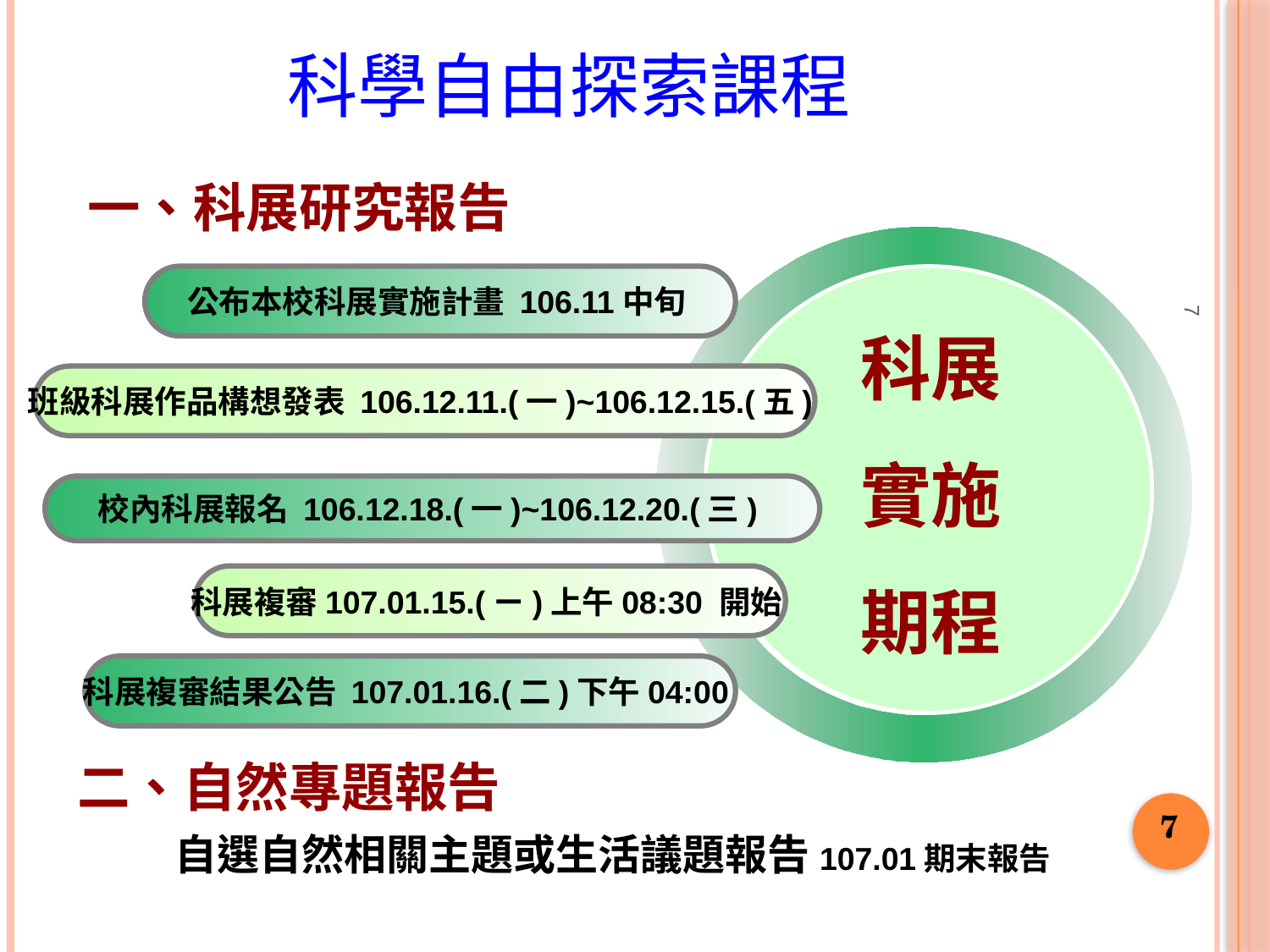

科學自由探索課程
一、科展研究報告

公布本校科展實施計畫 106.11中旬

科展
實施
期程
班級科展作品構想發表 106.12.11.(一)~106.12.15.(五)
校內科展報名 106.12.18.(一)~106.12.20.(三)
7
科展複審107.01.15.(ㄧ)上午08:30 開始
科展複審結果公告 107.01.16.(二)下午04:00
二、自然專題報告
       自選自然相關主題或生活議題報告107.01期末報告
7